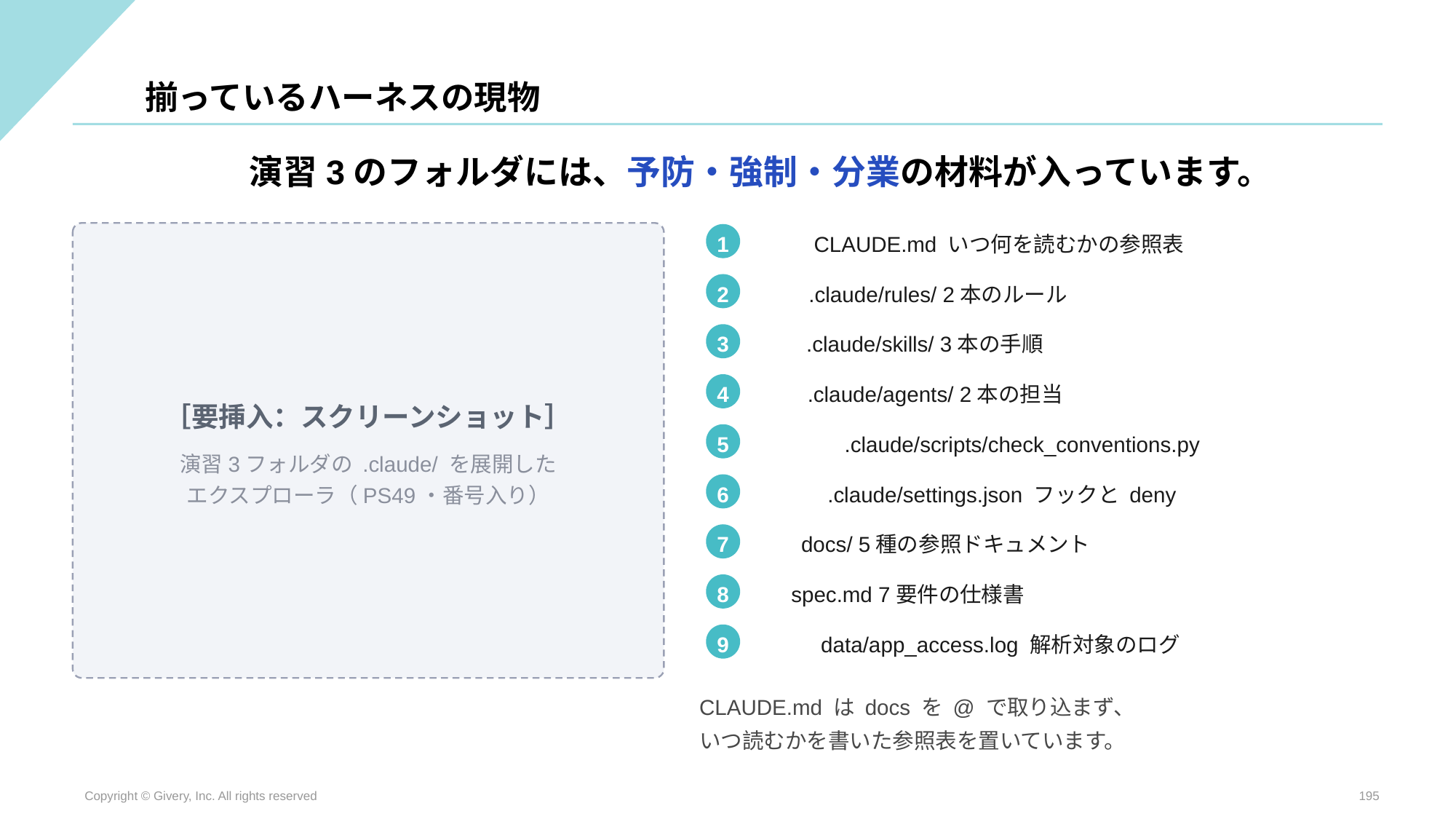

揃っているハーネスの現物

演習3のフォルダには、予防・強制・分業の材料が入っています。

1
CLAUDE.md いつ何を読むかの参照表

2
.claude/rules/ 2本のルール

3
.claude/skills/ 3本の手順

4
.claude/agents/ 2本の担当
［要挿入：スクリーンショット］

5
.claude/scripts/check_conventions.py
演習3フォルダの .claude/ を展開した

6
.claude/settings.json フックと deny
エクスプローラ（PS49・番号入り）

7
docs/ 5種の参照ドキュメント

8
spec.md 7要件の仕様書

9
data/app_access.log 解析対象のログ
CLAUDE.md は docs を @ で取り込まず、
いつ読むかを書いた参照表を置いています。
Copyright © Givery, Inc. All rights reserved
195